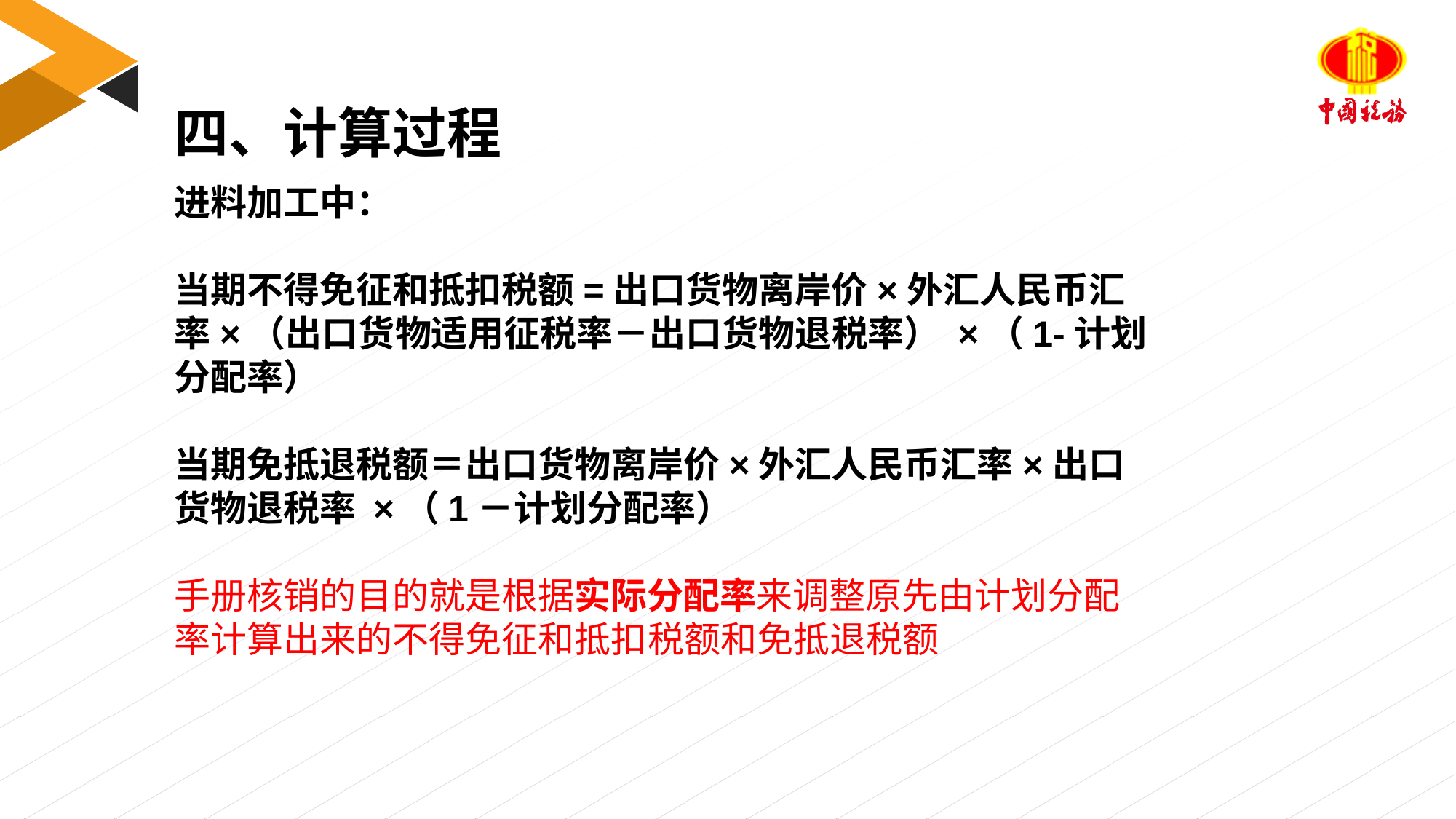

四、计算过程
进料加工中：

当期不得免征和抵扣税额=出口货物离岸价×外汇人民币汇率×（出口货物适用征税率－出口货物退税率） ×（1-计划分配率）

当期免抵退税额＝出口货物离岸价×外汇人民币汇率×出口货物退税率 ×（1－计划分配率）

手册核销的目的就是根据实际分配率来调整原先由计划分配率计算出来的不得免征和抵扣税额和免抵退税额